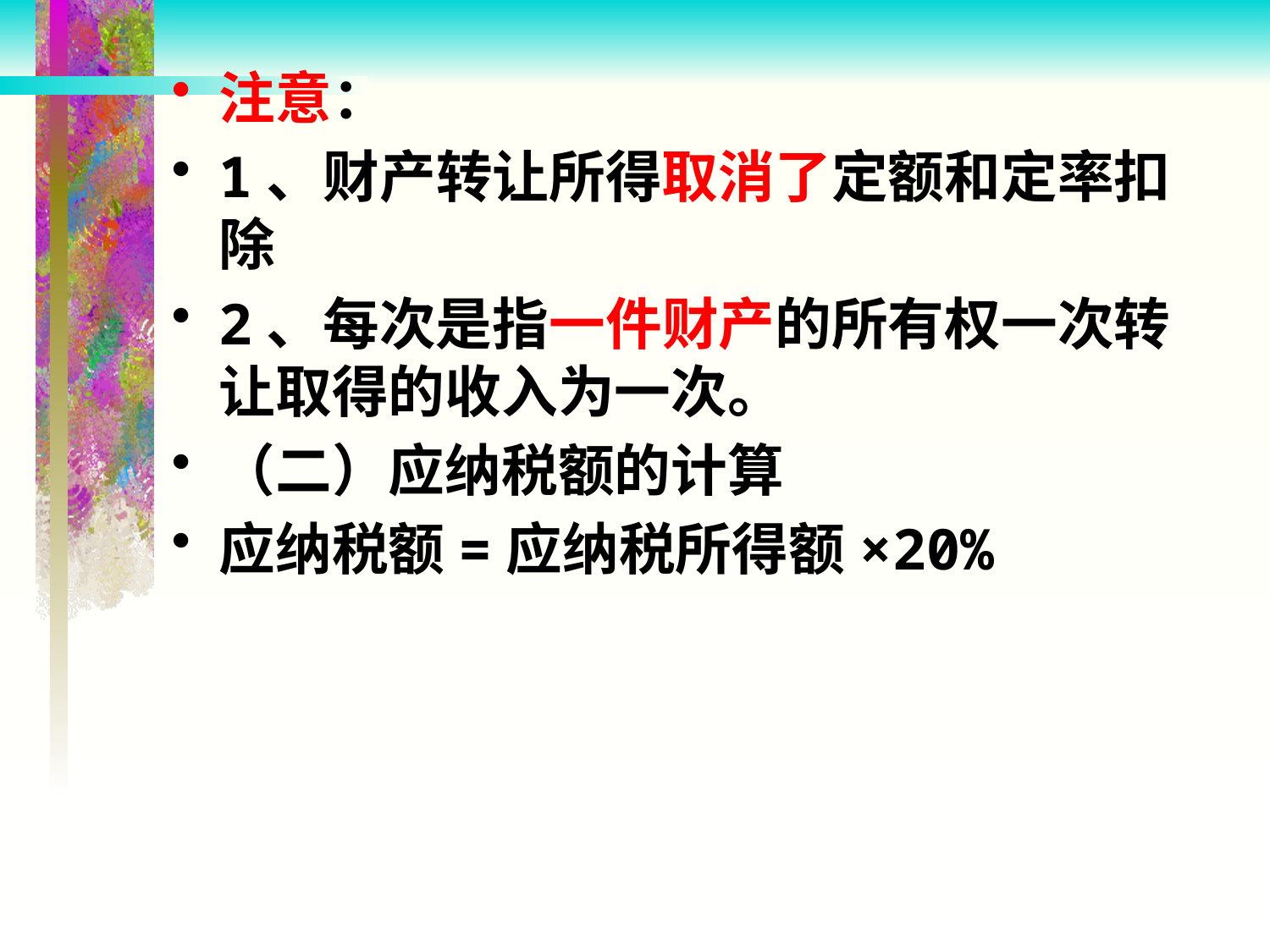

注意：
1、财产转让所得取消了定额和定率扣除
2、每次是指一件财产的所有权一次转让取得的收入为一次。
（二）应纳税额的计算
应纳税额=应纳税所得额×20%